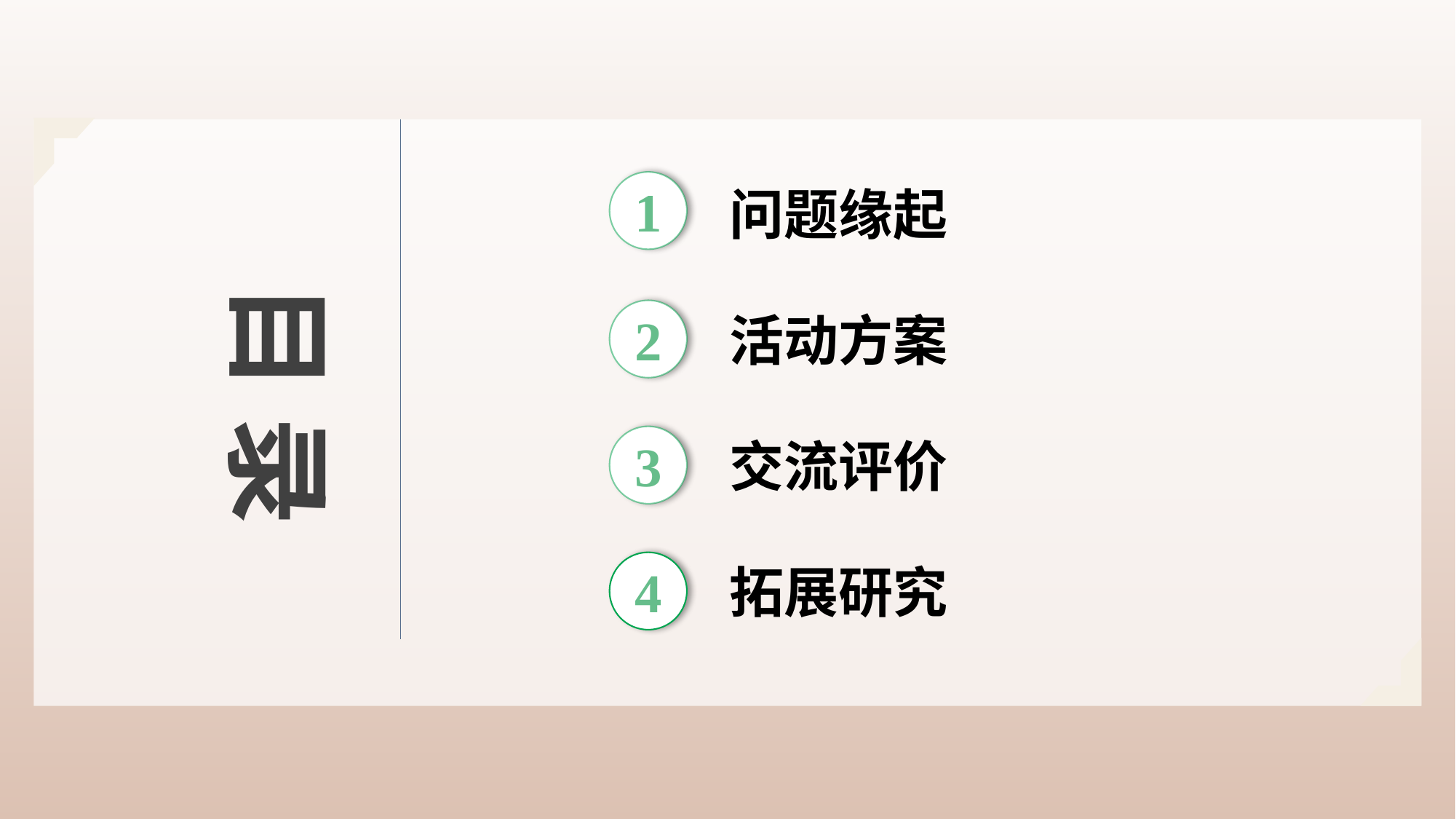

1
问题缘起
目 录

2
活动方案

3
交流评价

4
拓展研究